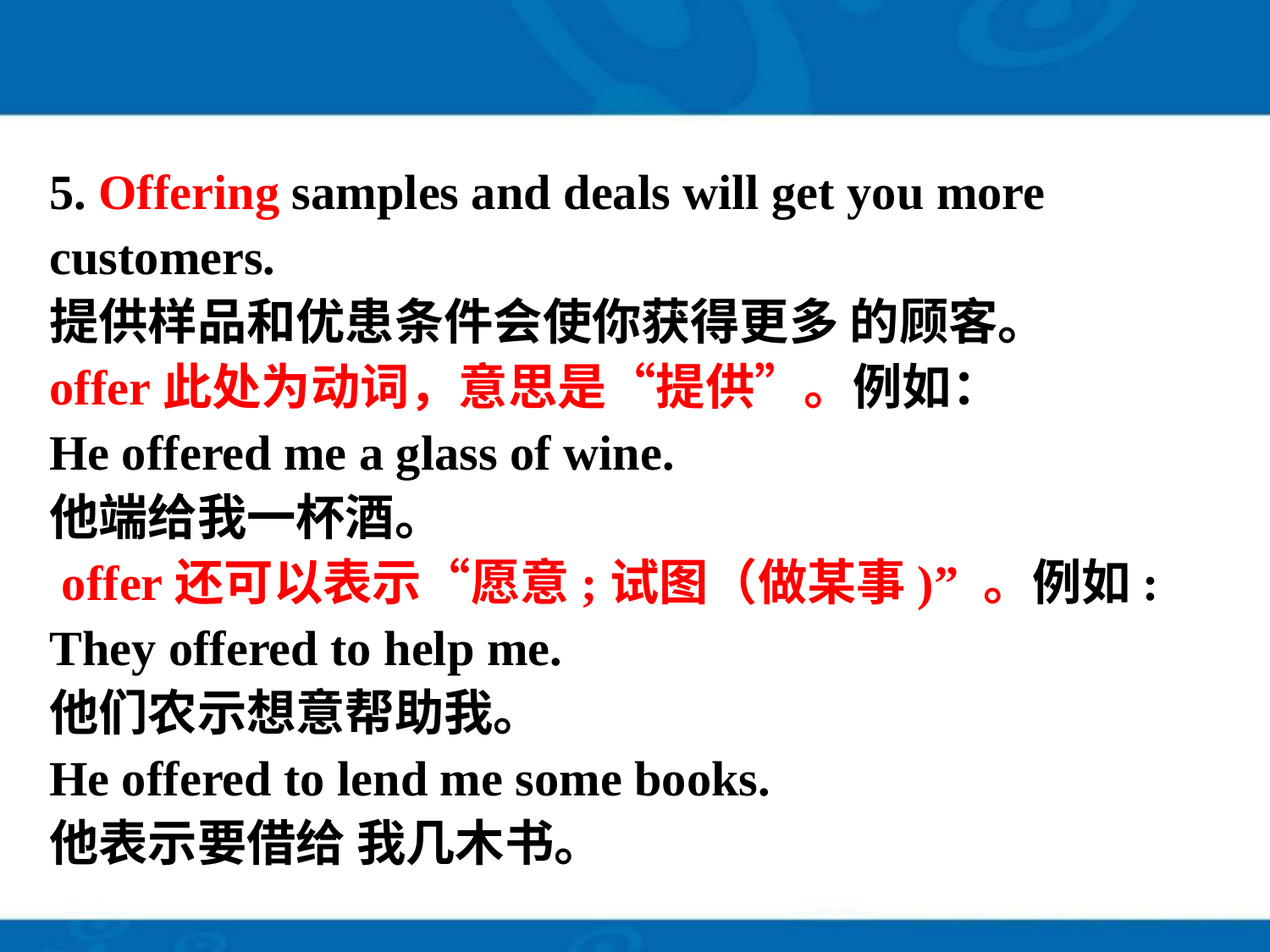

5. Offering samples and deals will get you more customers.
提供样品和优患条件会使你获得更多 的顾客。
offer此处为动词，意思是“提供”。例如：
He offered me a glass of wine.
他端给我一杯酒。
 offer还可以表示“愿意;试图（做某事)” 。例如: They offered to help me.
他们农示想意帮助我。
He offered to lend me some books.
他表示要借给 我几木书。